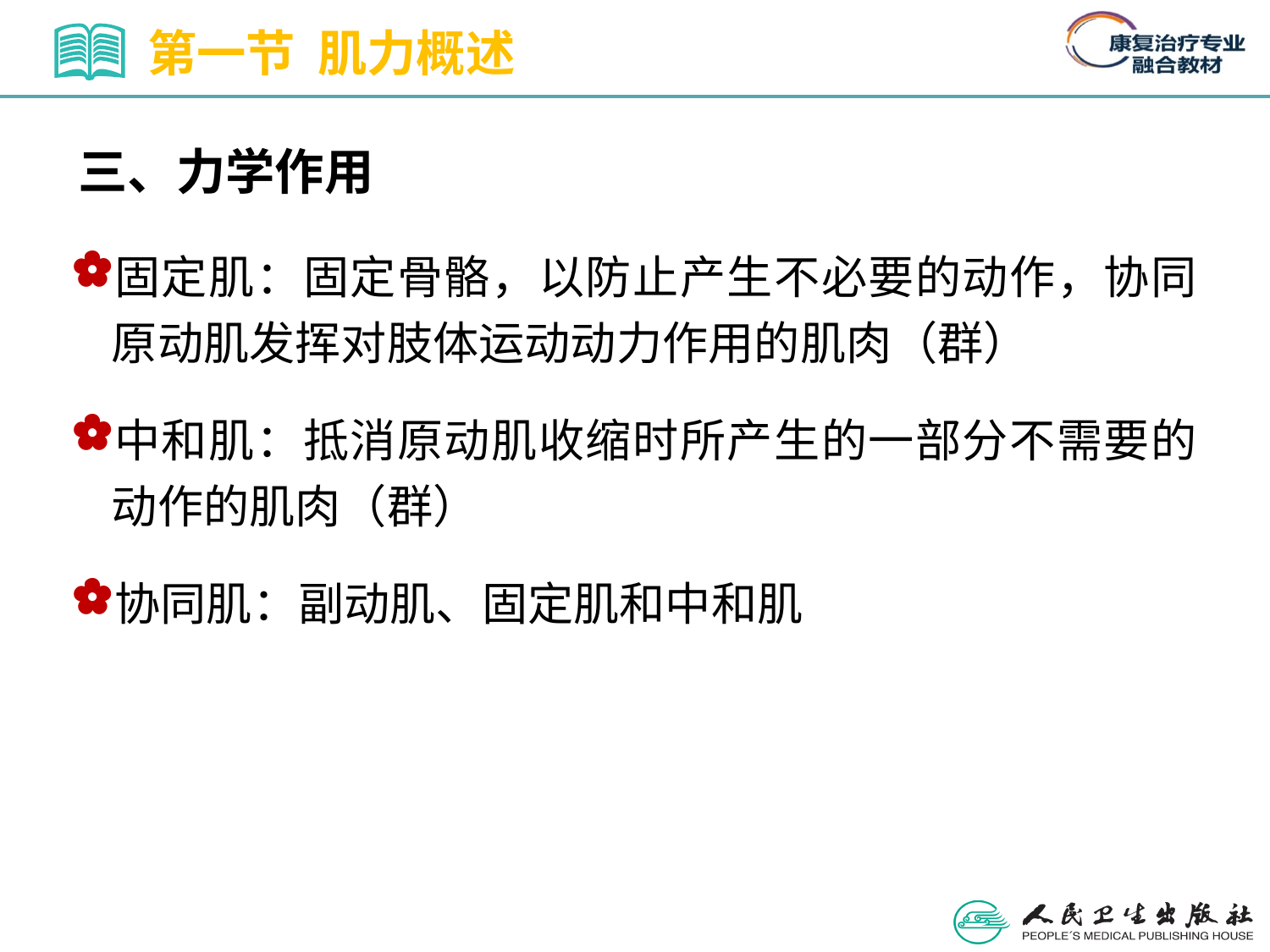

第一节  肌力概述
三、力学作用
固定肌：固定骨骼，以防止产生不必要的动作，协同原动肌发挥对肢体运动动力作用的肌肉（群）
中和肌：抵消原动肌收缩时所产生的一部分不需要的动作的肌肉（群）
协同肌：副动肌、固定肌和中和肌